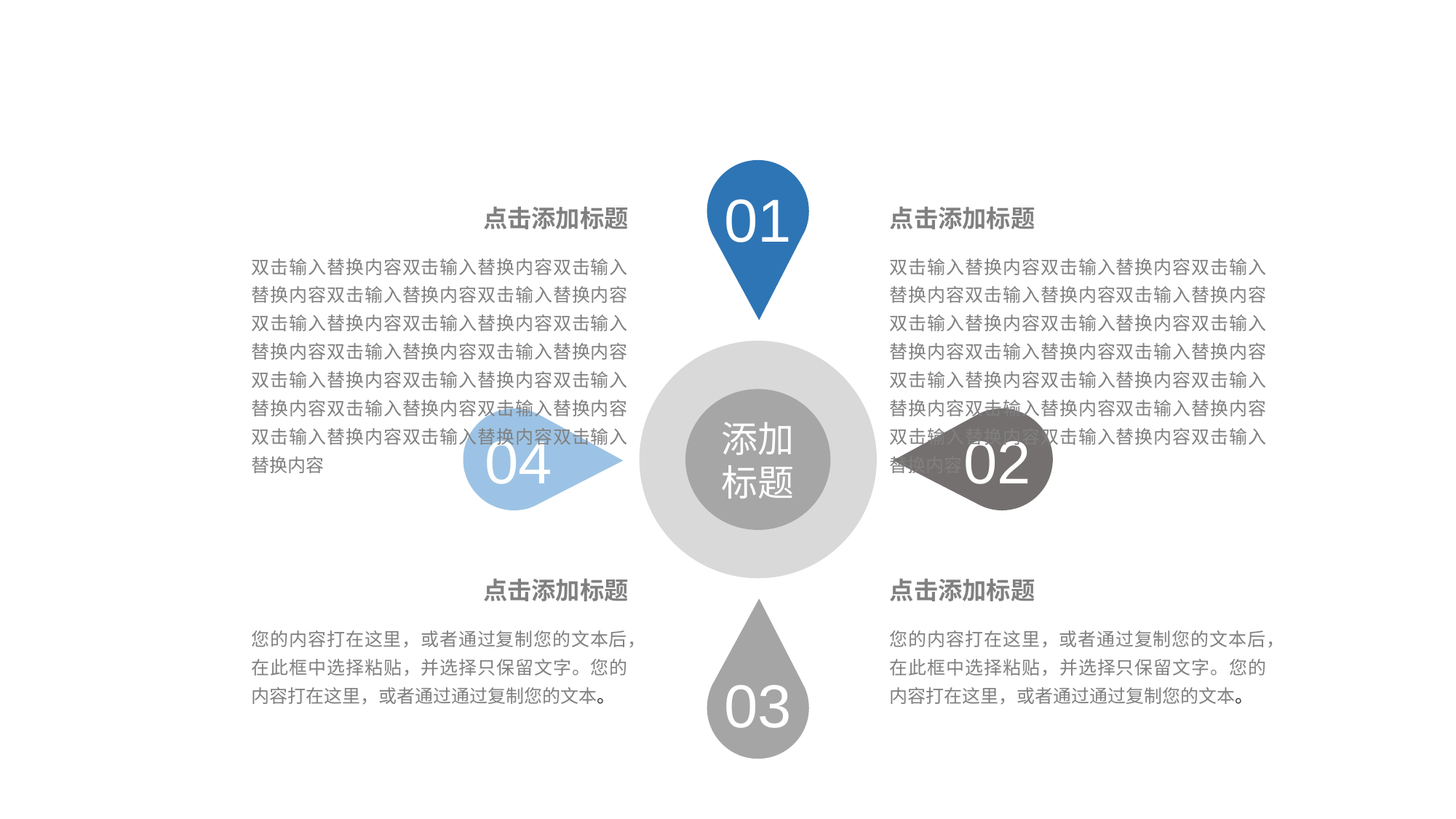

01
04
02
03
点击添加标题
点击添加标题
双击输入替换内容双击输入替换内容双击输入替换内容双击输入替换内容双击输入替换内容双击输入替换内容双击输入替换内容双击输入替换内容双击输入替换内容双击输入替换内容双击输入替换内容双击输入替换内容双击输入替换内容双击输入替换内容双击输入替换内容双击输入替换内容双击输入替换内容双击输入替换内容
双击输入替换内容双击输入替换内容双击输入替换内容双击输入替换内容双击输入替换内容双击输入替换内容双击输入替换内容双击输入替换内容双击输入替换内容双击输入替换内容双击输入替换内容双击输入替换内容双击输入替换内容双击输入替换内容双击输入替换内容双击输入替换内容双击输入替换内容双击输入替换内容

添加标题
点击添加标题
点击添加标题
您的内容打在这里，或者通过复制您的文本后，在此框中选择粘贴，并选择只保留文字。您的内容打在这里，或者通过通过复制您的文本。
您的内容打在这里，或者通过复制您的文本后，在此框中选择粘贴，并选择只保留文字。您的内容打在这里，或者通过通过复制您的文本。